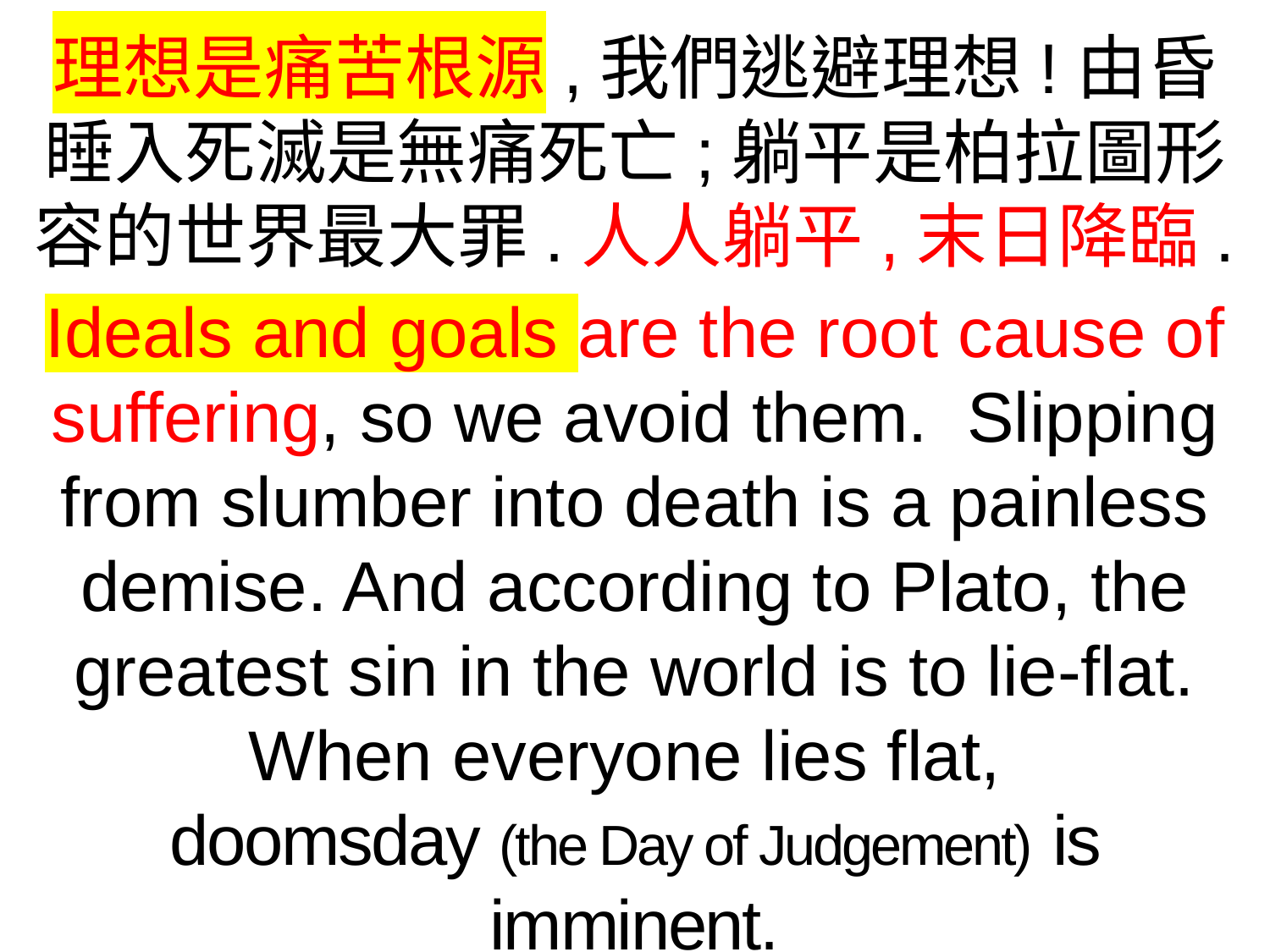

理想是痛苦根源,我們逃避理想!由昏睡入死滅是無痛死亡;躺平是柏拉圖形容的世界最大罪.人人躺平,末日降臨.
Ideals and goals are the root cause of suffering, so we avoid them.  Slipping from slumber into death is a painless demise. And according to Plato, the greatest sin in the world is to lie-flat. When everyone lies flat,
doomsday (the Day of Judgement) is imminent.